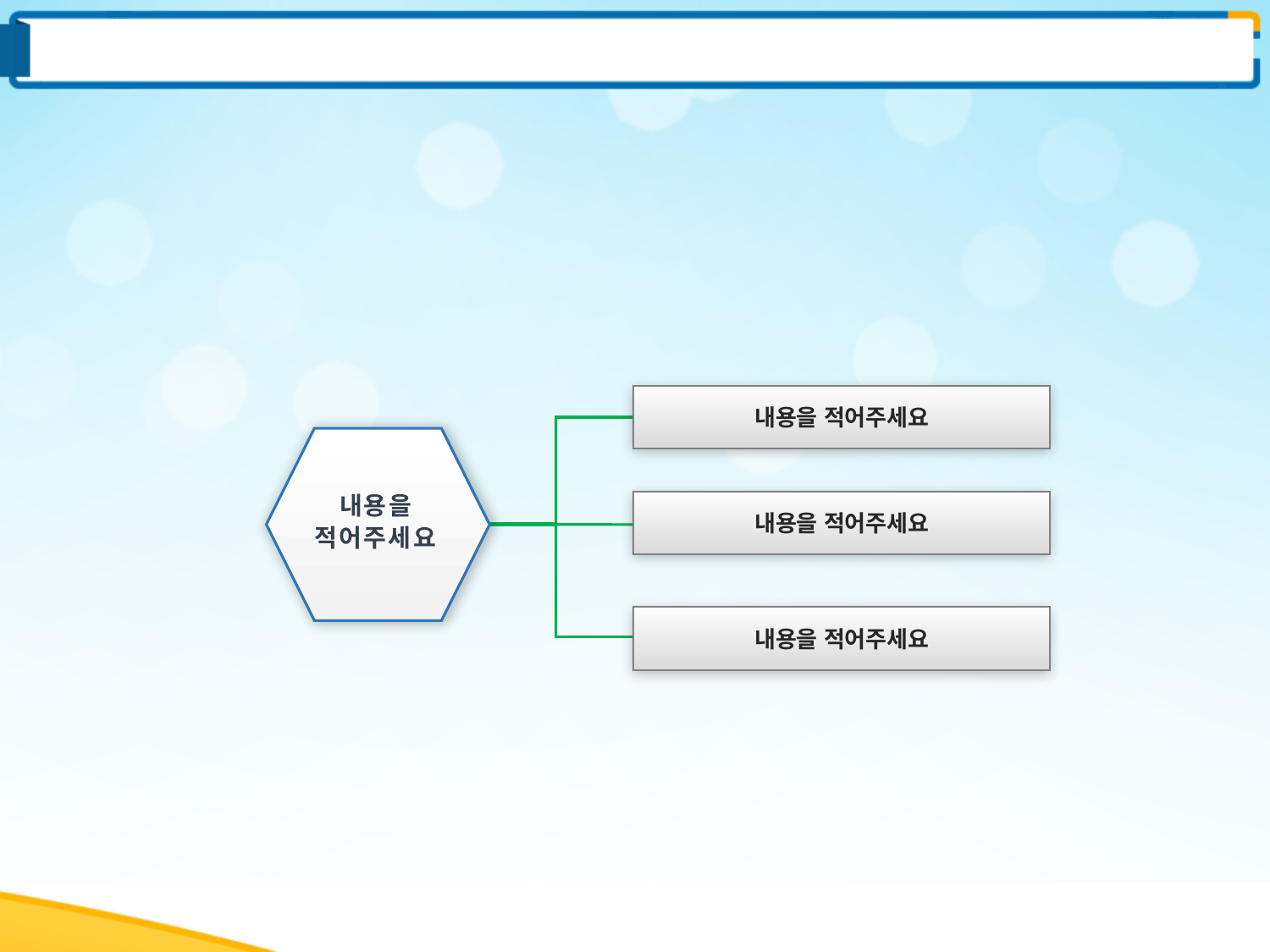

#
내용을 적어주세요

내용을
적어주세요
내용을 적어주세요
내용을 적어주세요